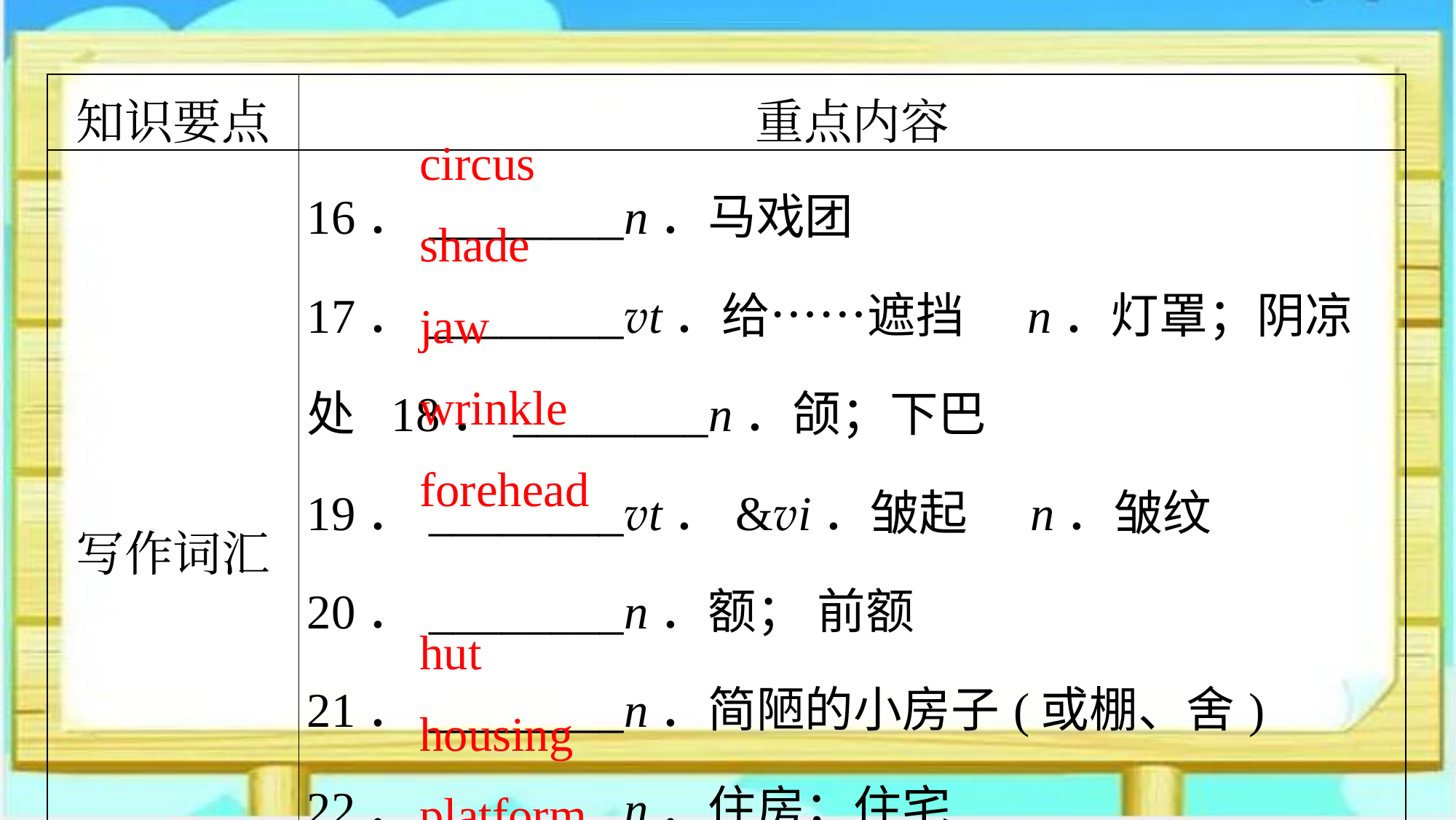

| 知识要点 | 重点内容 |
| --- | --- |
| 写作词汇 | 16．\_\_\_\_\_\_\_\_n．马戏团 17．\_\_\_\_\_\_\_\_vt．给……遮挡　n．灯罩；阴凉处 18．\_\_\_\_\_\_\_\_n．颌；下巴 19．\_\_\_\_\_\_\_\_vt．&vi．皱起　n．皱纹 20．\_\_\_\_\_\_\_\_n．额； 前额 21．\_\_\_\_\_\_\_\_n．简陋的小房子(或棚、舍) 22．\_\_\_\_\_\_\_\_n．住房；住宅 23．\_\_\_\_\_\_\_\_n．平台；站台；舞台 |
circus
shade
jaw
wrinkle
forehead
hut
housing
platform